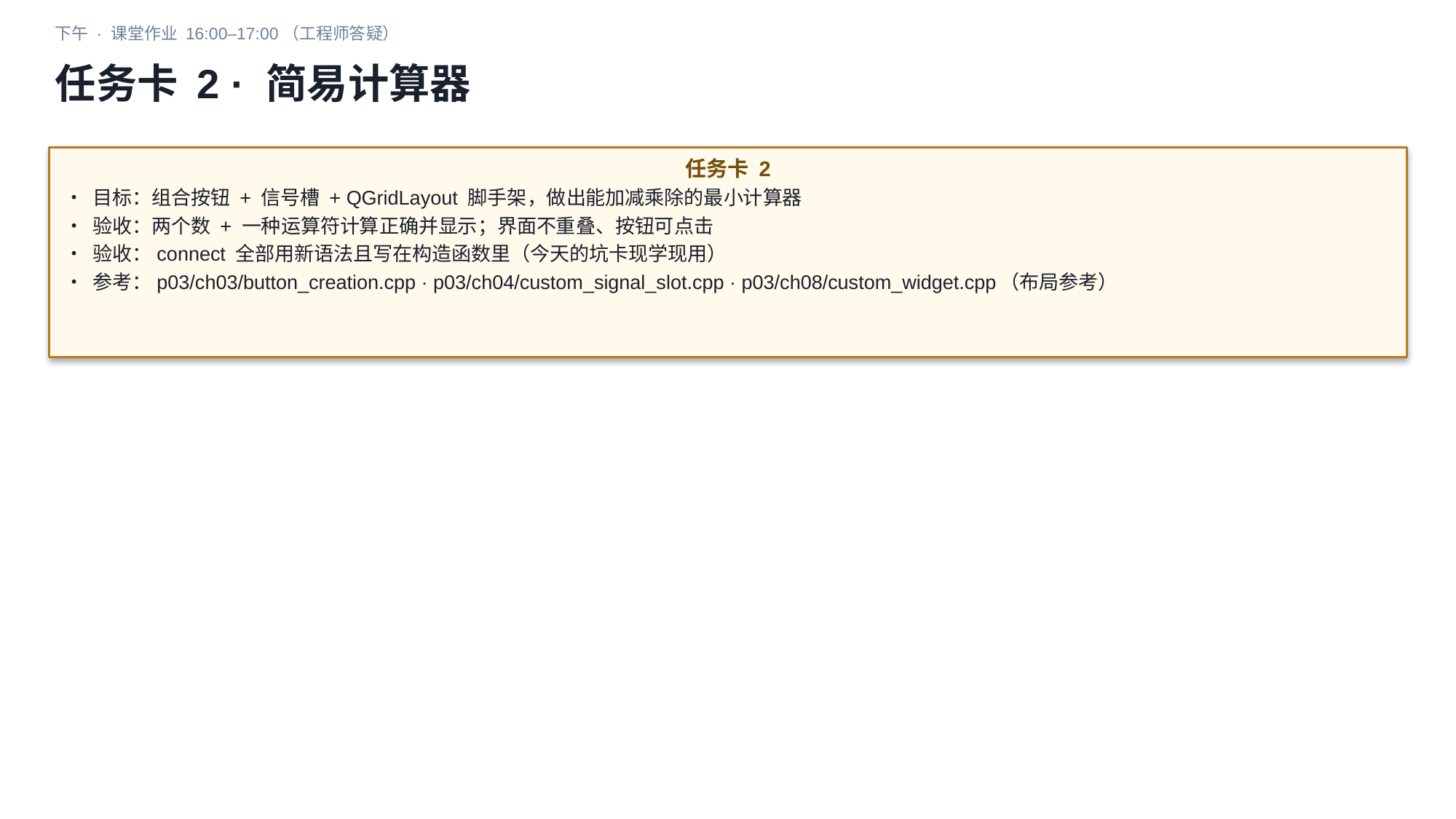

下午 · 课堂作业 16:00–17:00（工程师答疑）
任务卡 2 · 简易计算器
任务卡 2
• 目标：组合按钮 + 信号槽 + QGridLayout 脚手架，做出能加减乘除的最小计算器
• 验收：两个数 + 一种运算符计算正确并显示；界面不重叠、按钮可点击
• 验收：connect 全部用新语法且写在构造函数里（今天的坑卡现学现用）
• 参考：p03/ch03/button_creation.cpp · p03/ch04/custom_signal_slot.cpp · p03/ch08/custom_widget.cpp（布局参考）